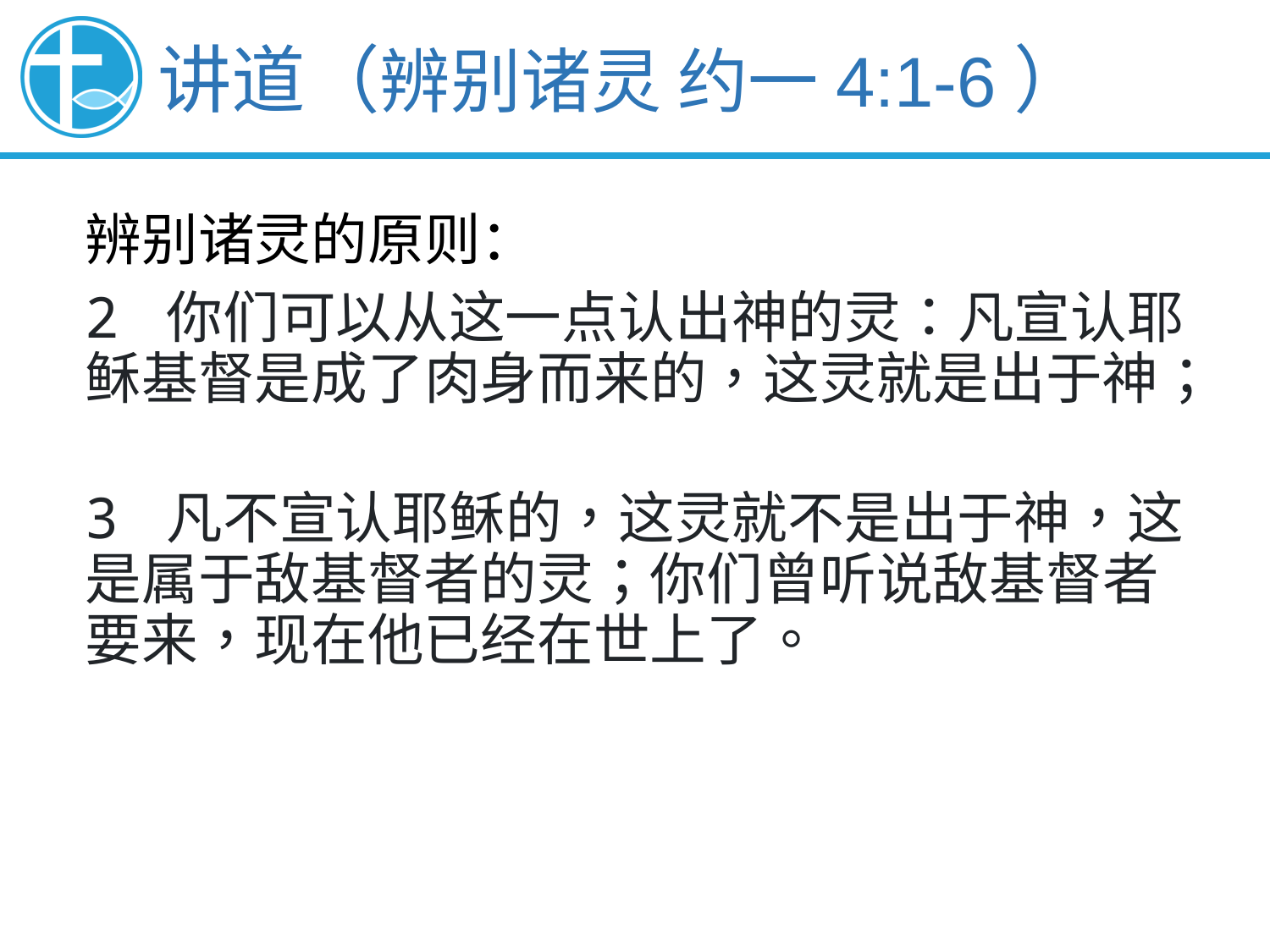

讲道（辨别诸灵 约一4:1-6）
辨别诸灵的原则：
2 你们可以从这一点认出神的灵：凡宣认耶稣基督是成了肉身而来的，这灵就是出于神；
3 凡不宣认耶稣的，这灵就不是出于神，这是属于敌基督者的灵；你们曾听说敌基督者要来，现在他已经在世上了。